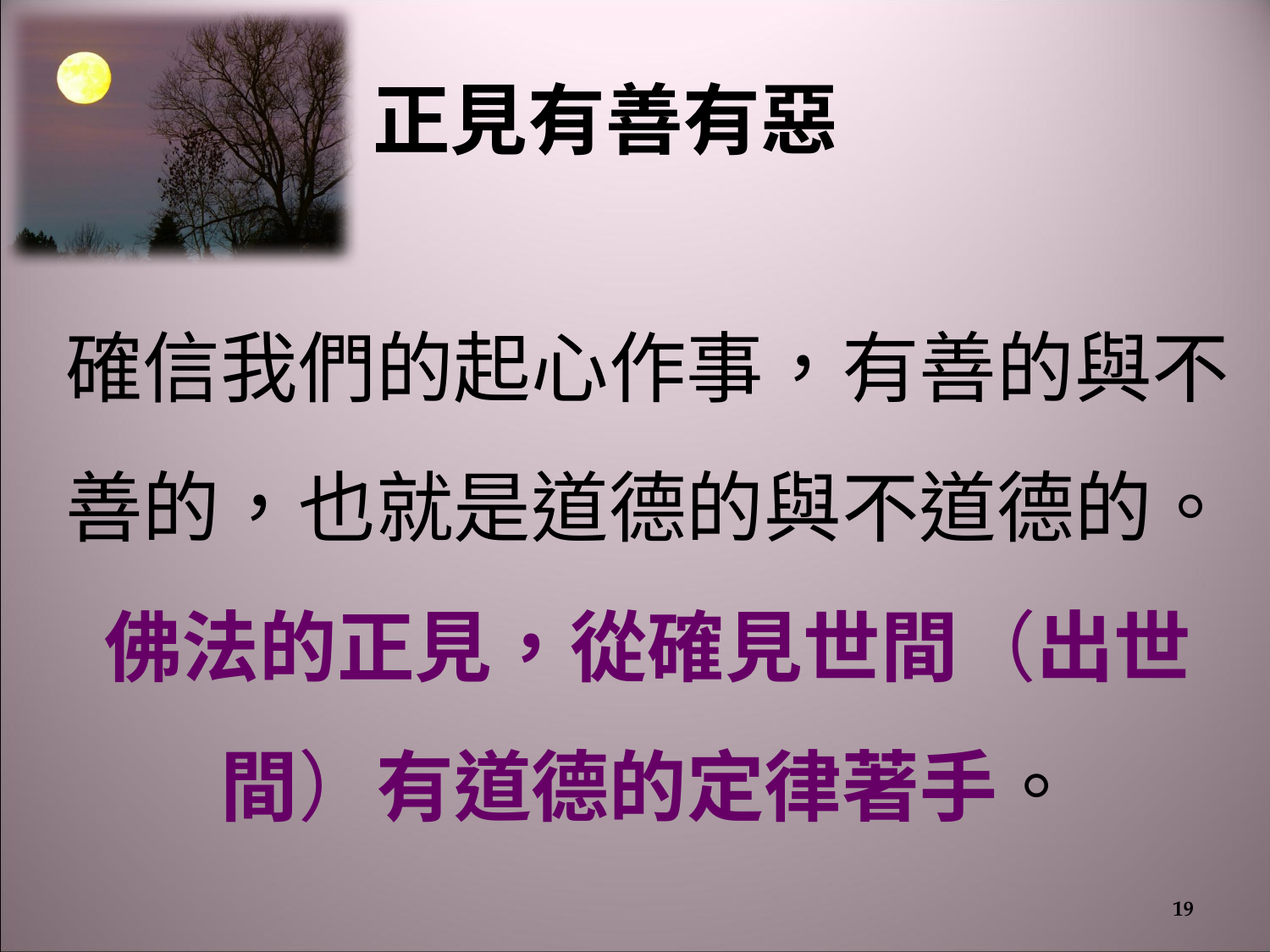

# 正見有善有惡
確信我們的起心作事，有善的與不善的，也就是道德的與不道德的。佛法的正見，從確見世間（出世間）有道德的定律著手。
19